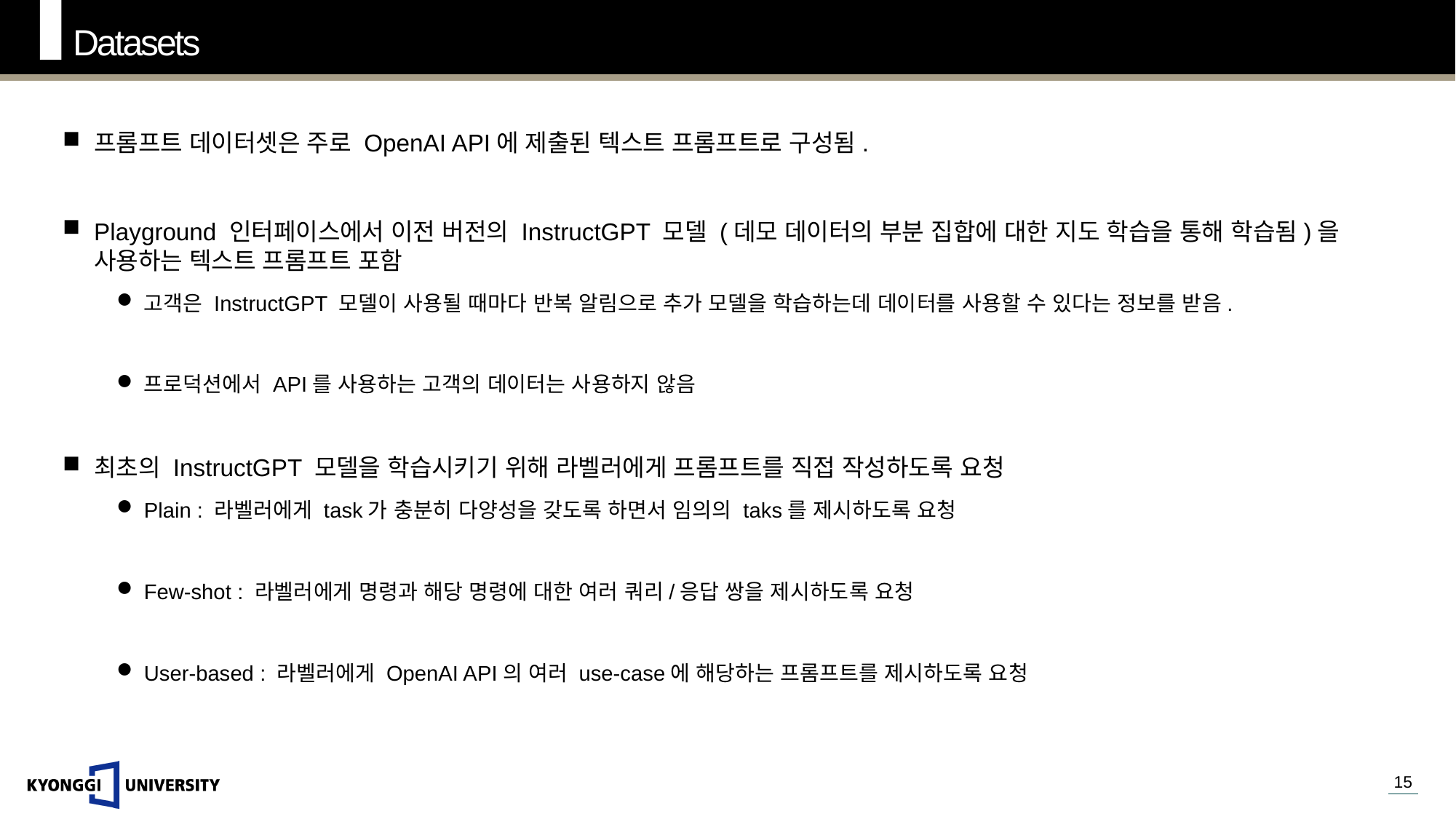

Datasets
프롬프트 데이터셋은 주로 OpenAI API에 제출된 텍스트 프롬프트로 구성됨.

Playground 인터페이스에서 이전 버전의 InstructGPT 모델 (데모 데이터의 부분 집합에 대한 지도 학습을 통해 학습됨)을 사용하는 텍스트 프롬프트 포함
고객은 InstructGPT 모델이 사용될 때마다 반복 알림으로 추가 모델을 학습하는데 데이터를 사용할 수 있다는 정보를 받음.

프로덕션에서 API를 사용하는 고객의 데이터는 사용하지 않음

최초의 InstructGPT 모델을 학습시키기 위해 라벨러에게 프롬프트를 직접 작성하도록 요청
Plain : 라벨러에게 task가 충분히 다양성을 갖도록 하면서 임의의 taks를 제시하도록 요청

Few-shot : 라벨러에게 명령과 해당 명령에 대한 여러 쿼리/응답 쌍을 제시하도록 요청

User-based : 라벨러에게 OpenAI API의 여러 use-case에 해당하는 프롬프트를 제시하도록 요청